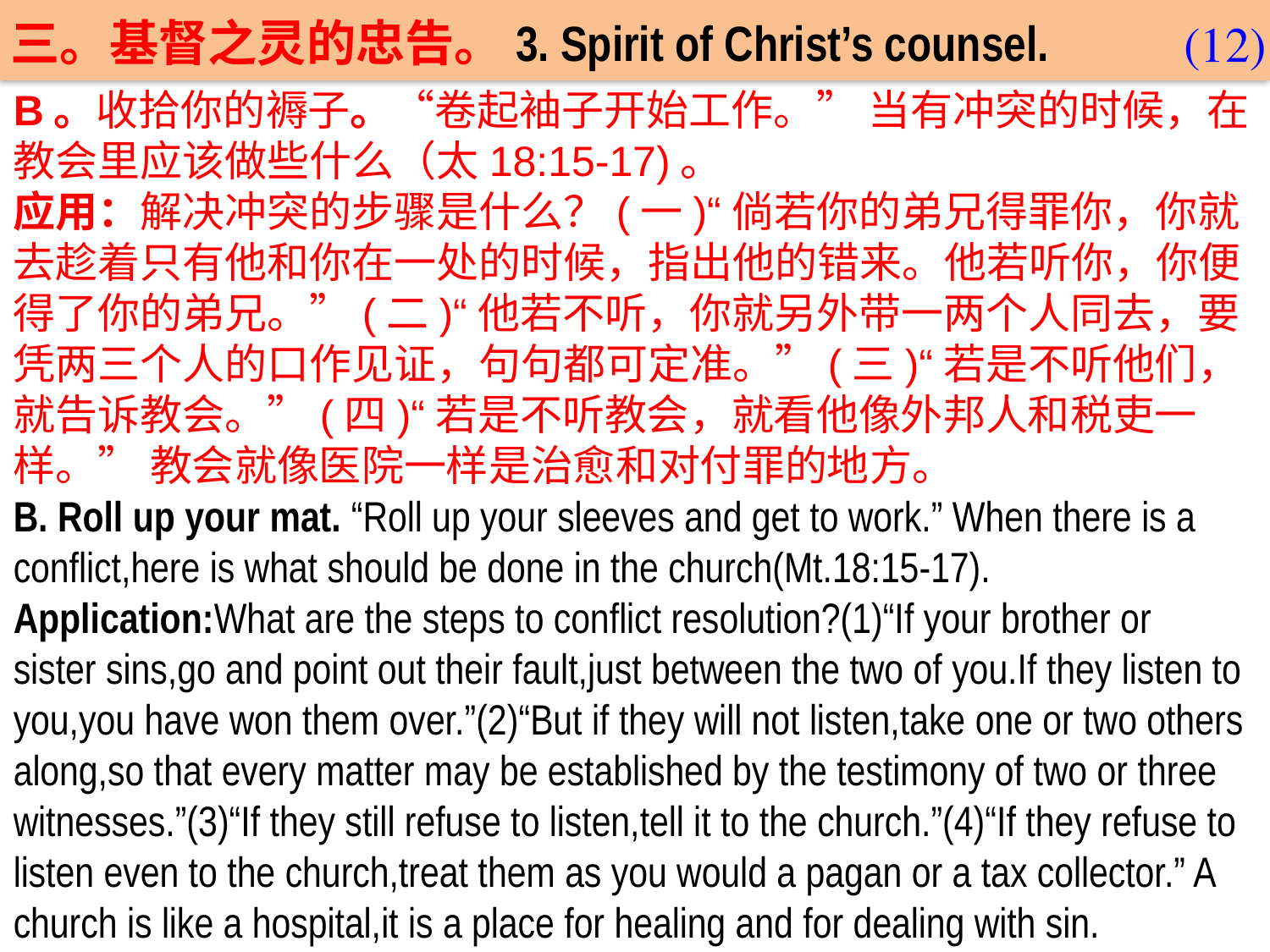

三。基督之灵的忠告。3. Spirit of Christ’s counsel.
(12)
B。收拾你的褥子。“卷起袖子开始工作。” 当有冲突的时候，在教会里应该做些什么（太18:15-17)。
应用：解决冲突的步骤是什么？(一)“倘若你的弟兄得罪你，你就去趁着只有他和你在一处的时候，指出他的错来。他若听你，你便得了你的弟兄。”(二)“他若不听，你就另外带一两个人同去，要凭两三个人的口作见证，句句都可定准。”(三)“若是不听他们，就告诉教会。”(四)“若是不听教会，就看他像外邦人和税吏一样。” 教会就像医院一样是治愈和对付罪的地方。
B. Roll up your mat. “Roll up your sleeves and get to work.” When there is a conflict,here is what should be done in the church(Mt.18:15-17).
Application:What are the steps to conflict resolution?(1)“If your brother or sister sins,go and point out their fault,just between the two of you.If they listen to you,you have won them over.”(2)“But if they will not listen,take one or two others along,so that every matter may be established by the testimony of two or three witnesses.”(3)“If they still refuse to listen,tell it to the church.”(4)“If they refuse to listen even to the church,treat them as you would a pagan or a tax collector.” A church is like a hospital,it is a place for healing and for dealing with sin.